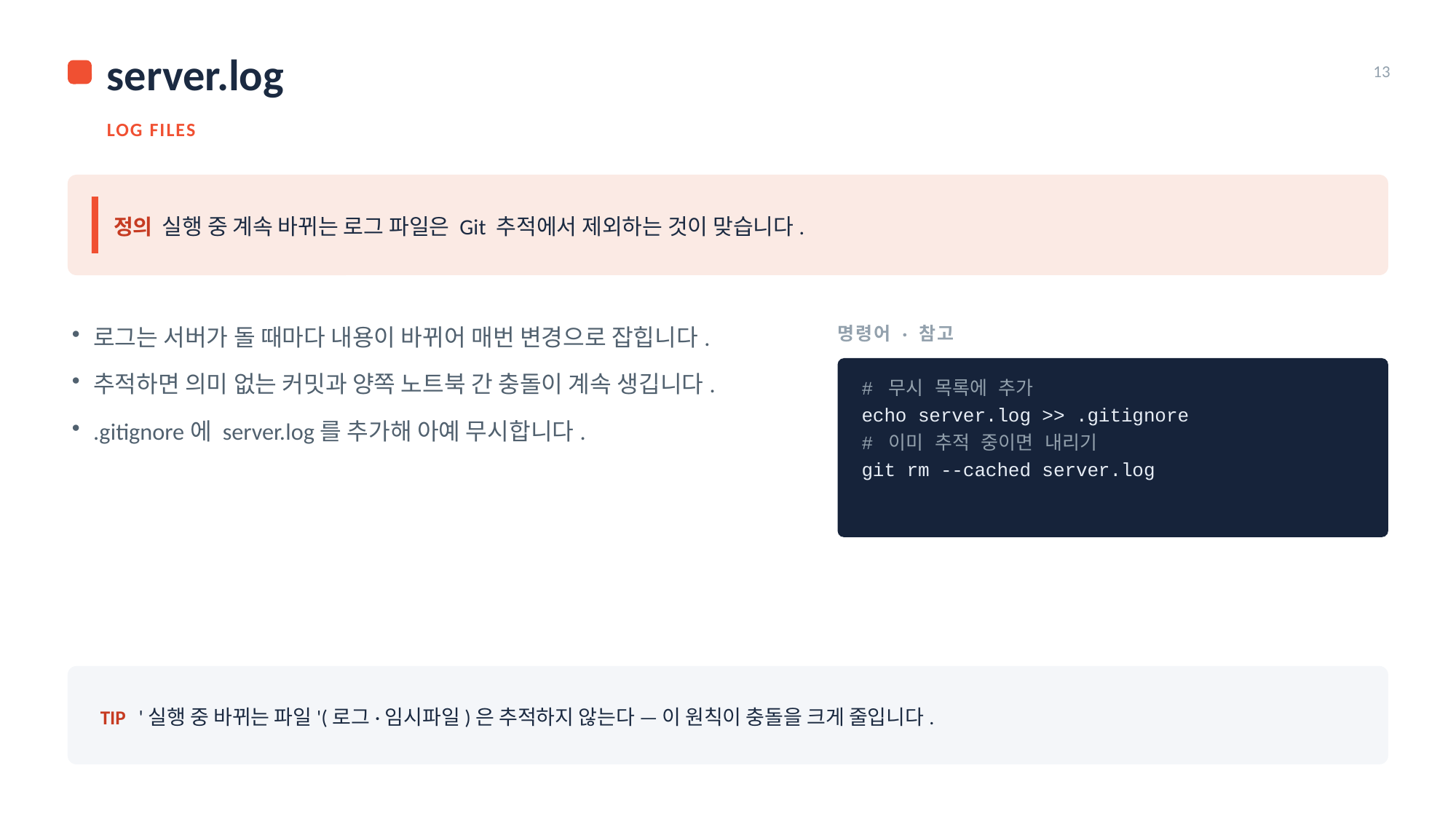

server.log
13

LOG FILES

정의  실행 중 계속 바뀌는 로그 파일은 Git 추적에서 제외하는 것이 맞습니다.

명령어 · 참고
로그는 서버가 돌 때마다 내용이 바뀌어 매번 변경으로 잡힙니다.
추적하면 의미 없는 커밋과 양쪽 노트북 간 충돌이 계속 생깁니다.
.gitignore에 server.log를 추가해 아예 무시합니다.

# 무시 목록에 추가
echo server.log >> .gitignore
# 이미 추적 중이면 내리기
git rm --cached server.log

TIP   '실행 중 바뀌는 파일'(로그·임시파일)은 추적하지 않는다 — 이 원칙이 충돌을 크게 줄입니다.